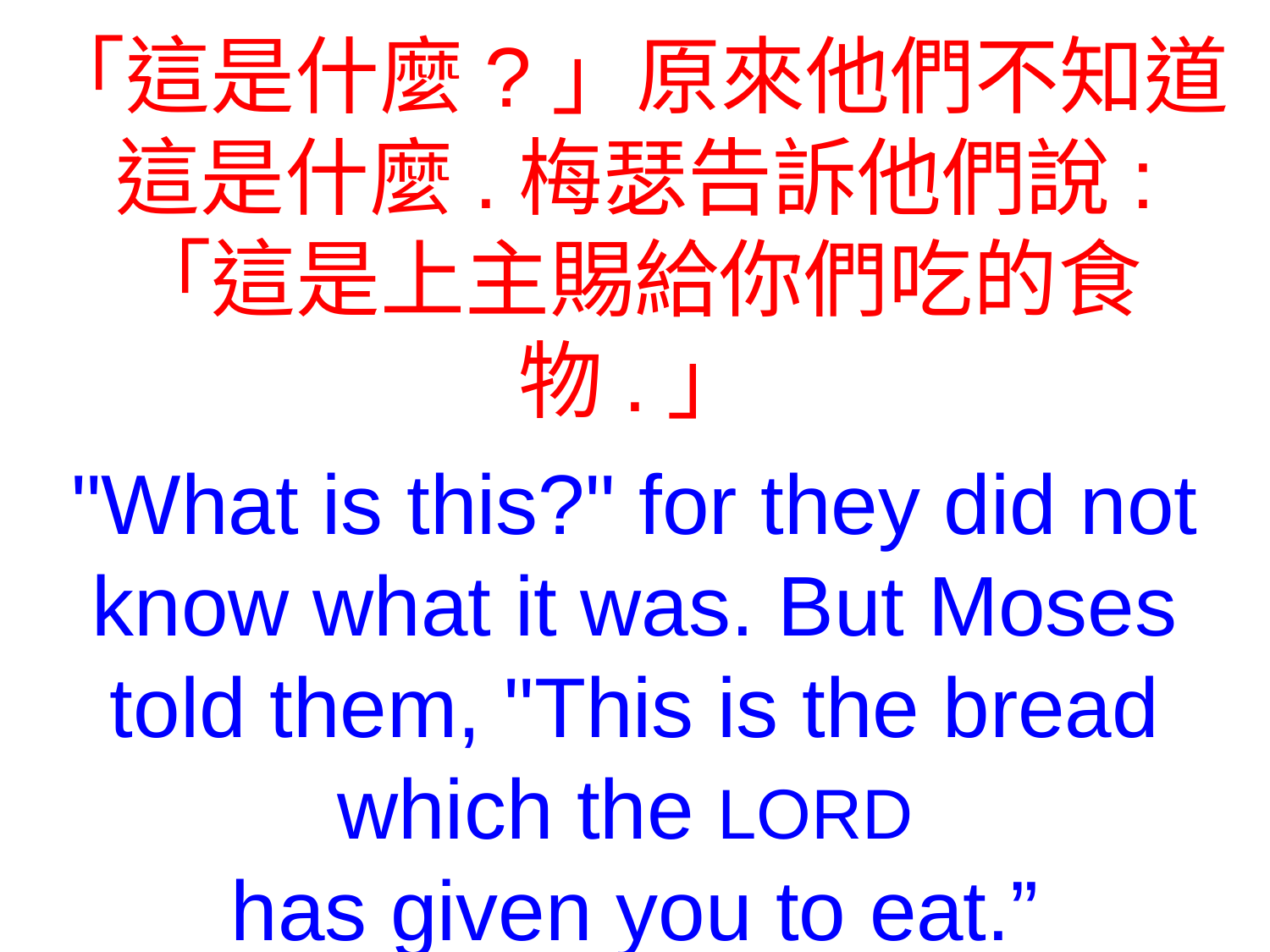

「這是什麼?」原來他們不知道
這是什麼.梅瑟告訴他們說:
「這是上主賜給你們吃的食物.」
"What is this?" for they did not know what it was. But Moses told them, "This is the bread which the LORD
has given you to eat.”